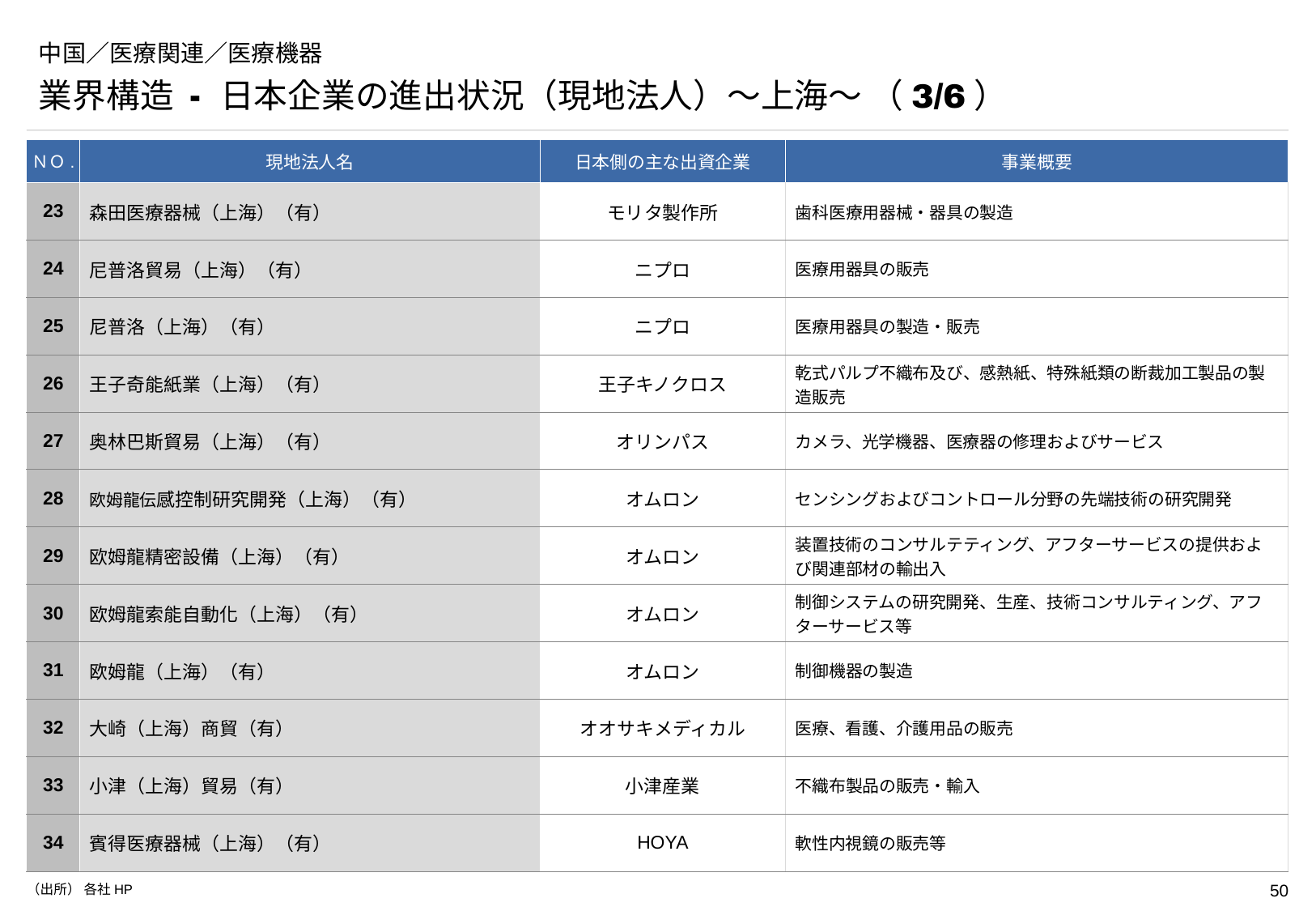

# 中国／医療関連／医療機器
業界構造 - 日本企業の進出状況（現地法人）～上海～ （3/6）
| ＮＯ. | 現地法人名 | 日本側の主な出資企業 | 事業概要 |
| --- | --- | --- | --- |
| 23 | 森田医療器械（上海）（有） | モリタ製作所 | 歯科医療用器械・器具の製造 |
| 24 | 尼普洛貿易（上海）（有） | ニプロ | 医療用器具の販売 |
| 25 | 尼普洛（上海）（有） | ニプロ | 医療用器具の製造・販売 |
| 26 | 王子奇能紙業（上海）（有） | 王子キノクロス | 乾式パルプ不織布及び、感熱紙、特殊紙類の断裁加工製品の製造販売 |
| 27 | 奥林巴斯貿易（上海）（有） | オリンパス | カメラ、光学機器、医療器の修理およびサービス |
| 28 | 欧姆龍伝感控制研究開発（上海）（有） | オムロン | センシングおよびコントロール分野の先端技術の研究開発 |
| 29 | 欧姆龍精密設備（上海）（有） | オムロン | 装置技術のコンサルテティング、アフターサービスの提供および関連部材の輸出入 |
| 30 | 欧姆龍索能自動化（上海）（有） | オムロン | 制御システムの研究開発、生産、技術コンサルティング、アフターサービス等 |
| 31 | 欧姆龍（上海）（有） | オムロン | 制御機器の製造 |
| 32 | 大崎（上海）商貿（有） | オオサキメディカル | 医療、看護、介護用品の販売 |
| 33 | 小津（上海）貿易（有） | 小津産業 | 不織布製品の販売・輸入 |
| 34 | 賓得医療器械（上海）（有） | HOYA | 軟性内視鏡の販売等 |
（出所） 各社HP